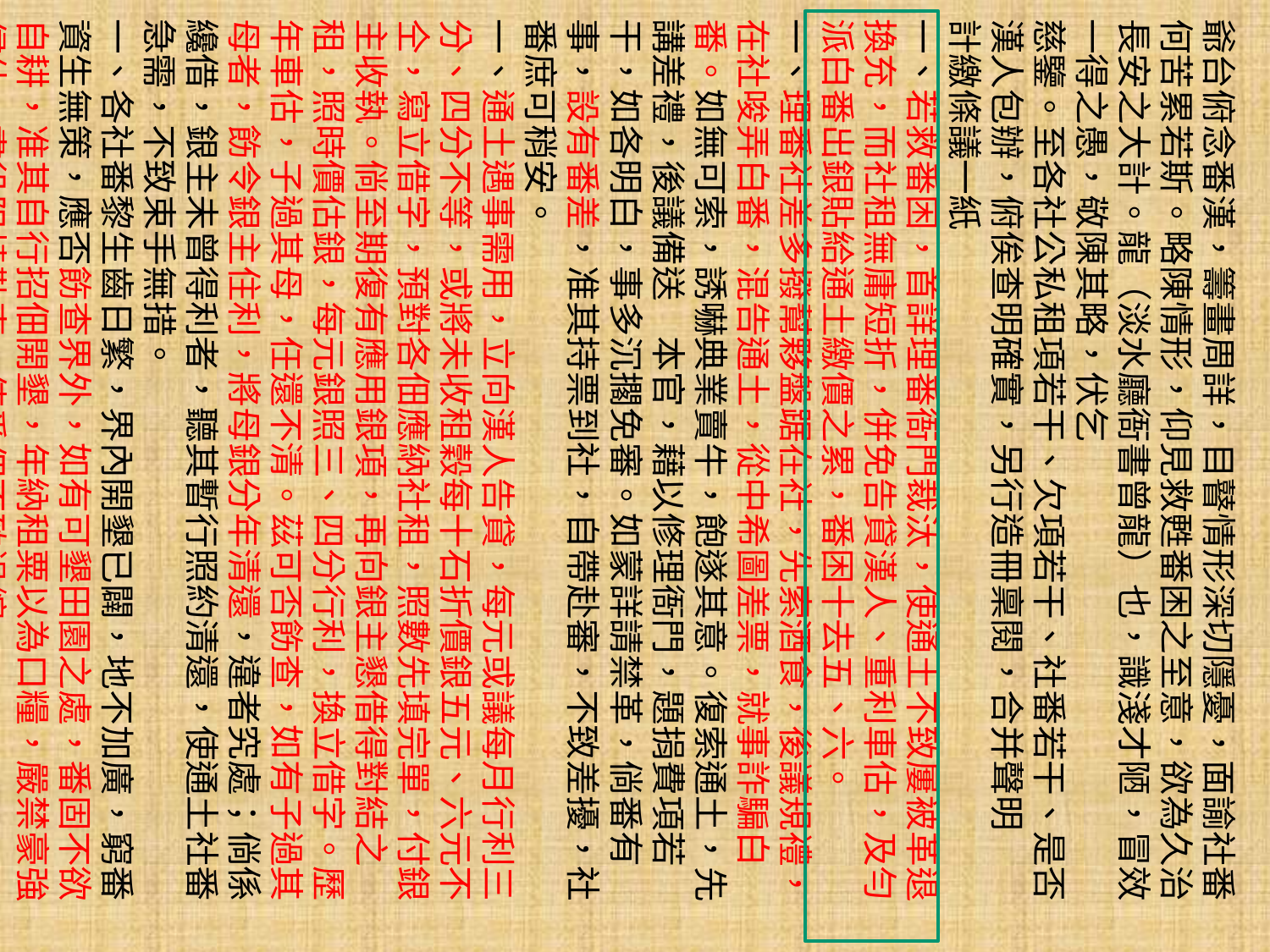

爺台俯念番漢，籌畫周詳，目瞽情形深切隱憂，面諭社番何苦累若斯。略陳情形，仰見救甦番困之至意，欲為久治長安之大計。龍（淡水廳衙書曾龍）也，識淺才陋，冒效一得之愚，敬陳其略，伏乞
慈鑒。至各社公私租項若干、欠項若干、社番若干、是否漢人包辦，俯俟查明確實，另行造冊稟閱，合并聲明
計繳條議一紙
一、若救番困，首詳理番衙門裁汰，使通土不致屢被革退換充，而社租無庸短折，併免告貸漢人、重利車估，及勻派白番出銀貼給通土繳價之累，番困十去五、六。
一、理番社差多撥幫夥盤踞在社，先索酒食，後議規禮，在社唆弄白番，混告通土，從中希圖差票，就事詐騙白番。如無可索，誘嚇典業賣牛，飽遂其意。復索通土，先講差禮，後議備送　本官，藉以修理衙門，題捐費項若干，如各明白，事多沉擱免審。如蒙詳請禁革，倘番有事，設有番差，准其持票到社，自帶赴審，不致差擾，社番庶可稍安。
一、通土遇事需用，立向漢人告貸，每元或議每月行利三分、四分不等，或將未收租穀每十石折價銀五元、六元不仝，寫立借字，預對各佃應納社租，照數先填完單，付銀主收執。倘至期復有應用銀項，再向銀主懇借得對結之租，照時價估銀，每元銀照三、四分行利，換立借字。歷年車估，子過其母，任還不清。茲可否飭查，如有子過其母者，飭令銀主住利，將母銀分年清還，違者究處；倘係纔借，銀主未曾得利者，聽其暫行照約清還，使通土社番急需，不致束手無措。
一、各社番黎生齒日繁，界內開墾已闢，地不加廣，窮番資生無策，應否飭查界外，如有可墾田園之處，番固不欲自耕，准其自行招佃開墾，年納租粟以為口糧，嚴禁豪強侵佔、書役阻撓勒索，使番佃不致退縮。